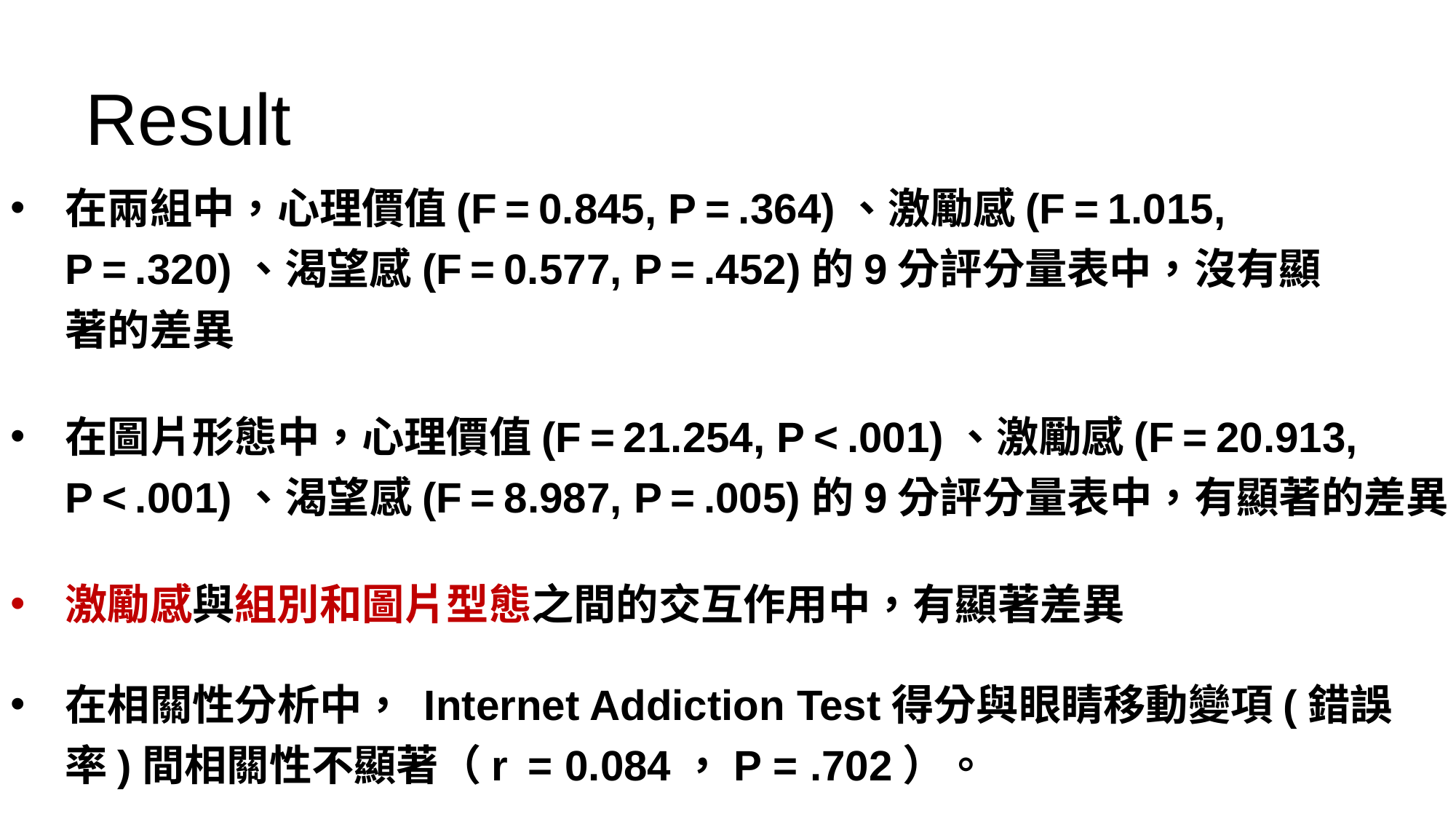

Result
在兩組中，心理價值(F = 0.845, P = .364)、激勵感(F = 1.015, P = .320)、渴望感(F = 0.577, P = .452)的9分評分量表中，沒有顯著的差異
在圖片形態中，心理價值(F = 21.254, P < .001)、激勵感(F = 20.913, P < .001)、渴望感(F = 8.987, P = .005)的9分評分量表中，有顯著的差異
激勵感與組別和圖片型態之間的交互作用中，有顯著差異
在相關性分析中， Internet Addiction Test得分與眼睛移動變項(錯誤率)間相關性不顯著（r  = 0.084，P = .702）。